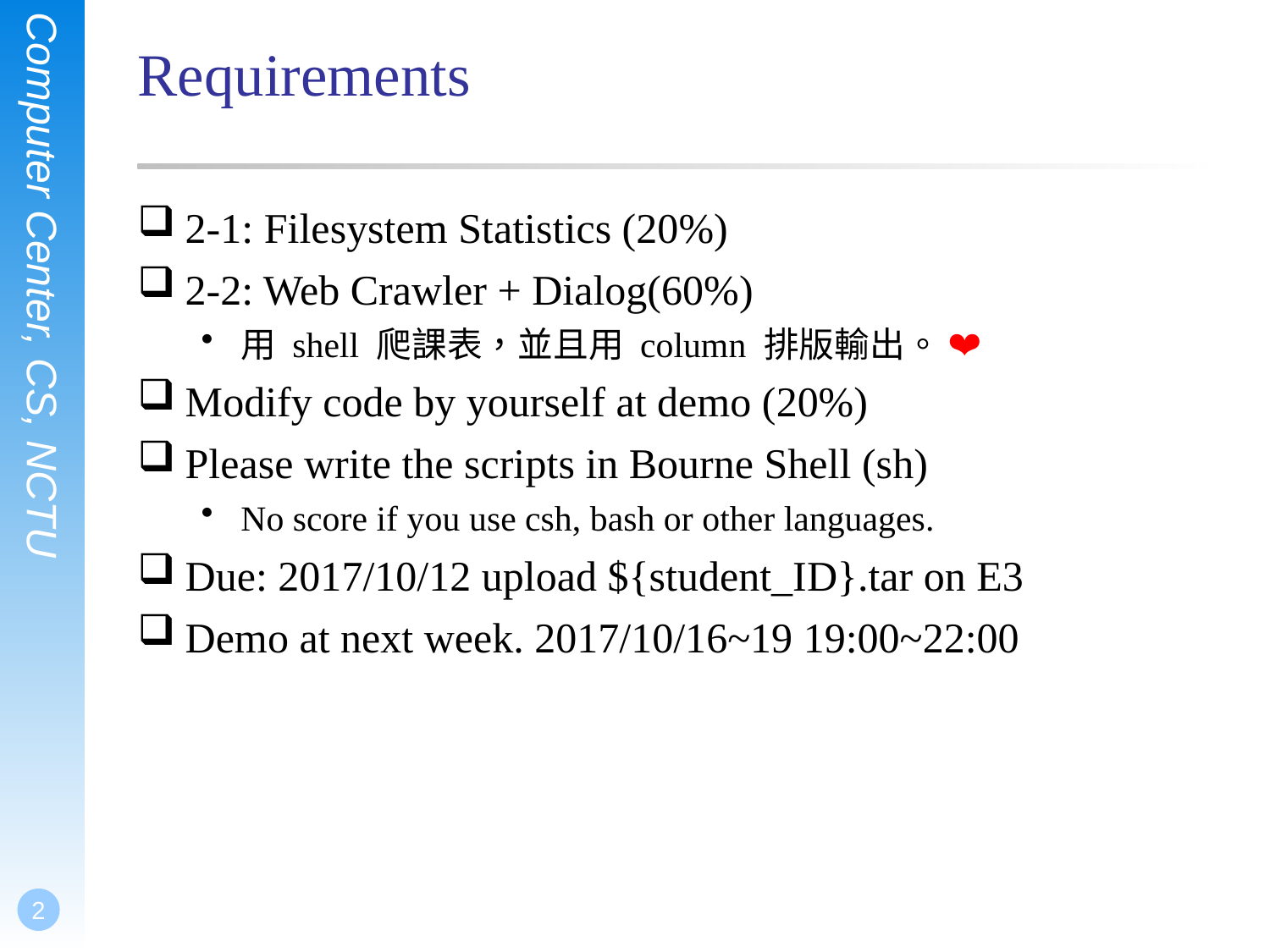

# Requirements
2-1: Filesystem Statistics (20%)
2-2: Web Crawler + Dialog(60%)
用 shell 爬課表，並且用 column 排版輸出。 ❤
Modify code by yourself at demo (20%)
Please write the scripts in Bourne Shell (sh)
No score if you use csh, bash or other languages.
Due: 2017/10/12 upload ${student_ID}.tar on E3
Demo at next week. 2017/10/16~19 19:00~22:00